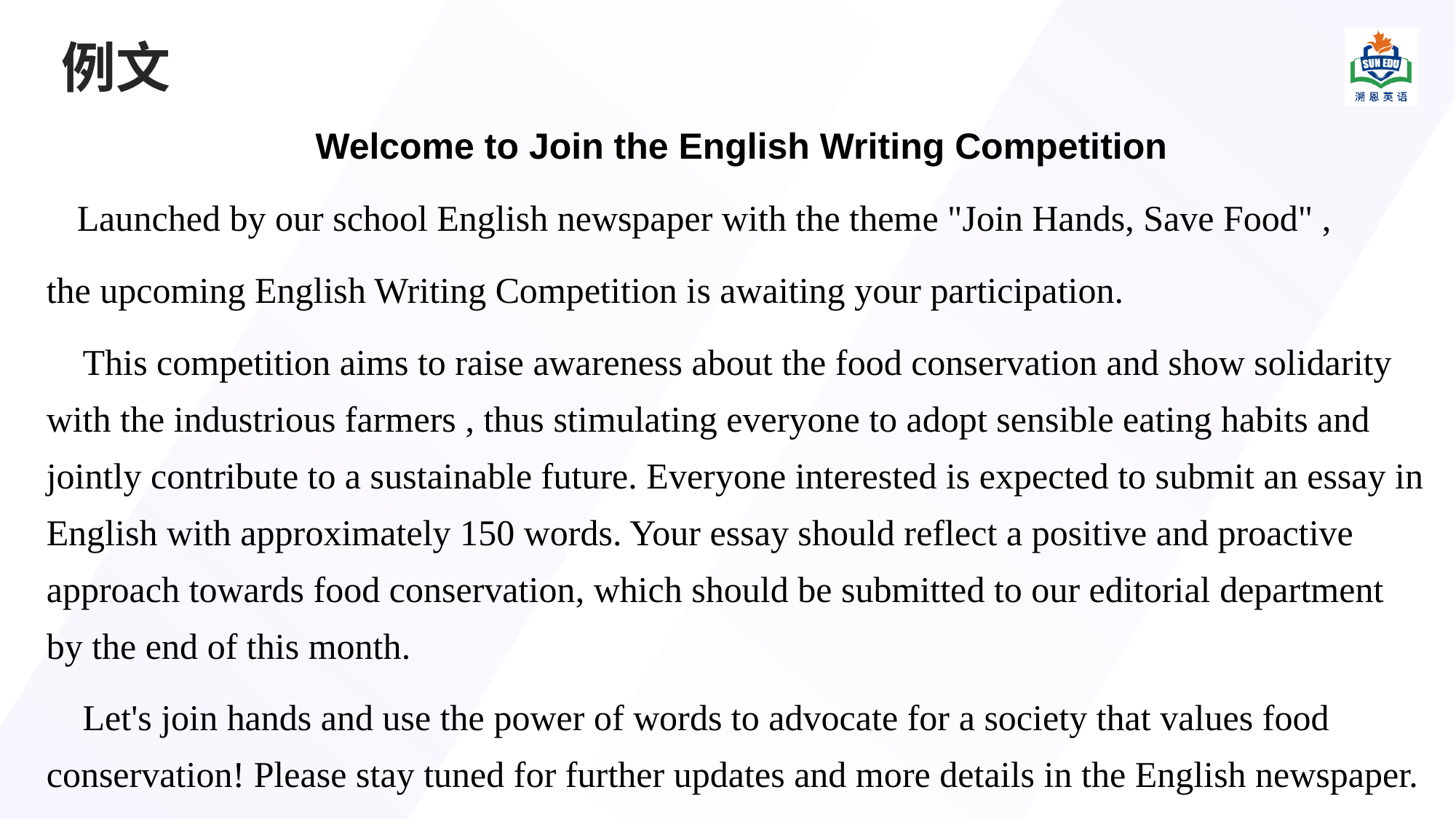

# 例文
Welcome to Join the English Writing Competition
    Launched by our school English newspaper with the theme "Join Hands, Save Food" ,
the upcoming English Writing Competition is awaiting your participation.
    This competition aims to raise awareness about the food conservation and show solidarity with the industrious farmers , thus stimulating everyone to adopt sensible eating habits and jointly contribute to a sustainable future. Everyone interested is expected to submit an essay in English with approximately 150 words. Your essay should reflect a positive and proactive approach towards food conservation, which should be submitted to our editorial department  by the end of this month.
    Let's join hands and use the power of words to advocate for a society that values food conservation! Please stay tuned for further updates and more details in the English newspaper.